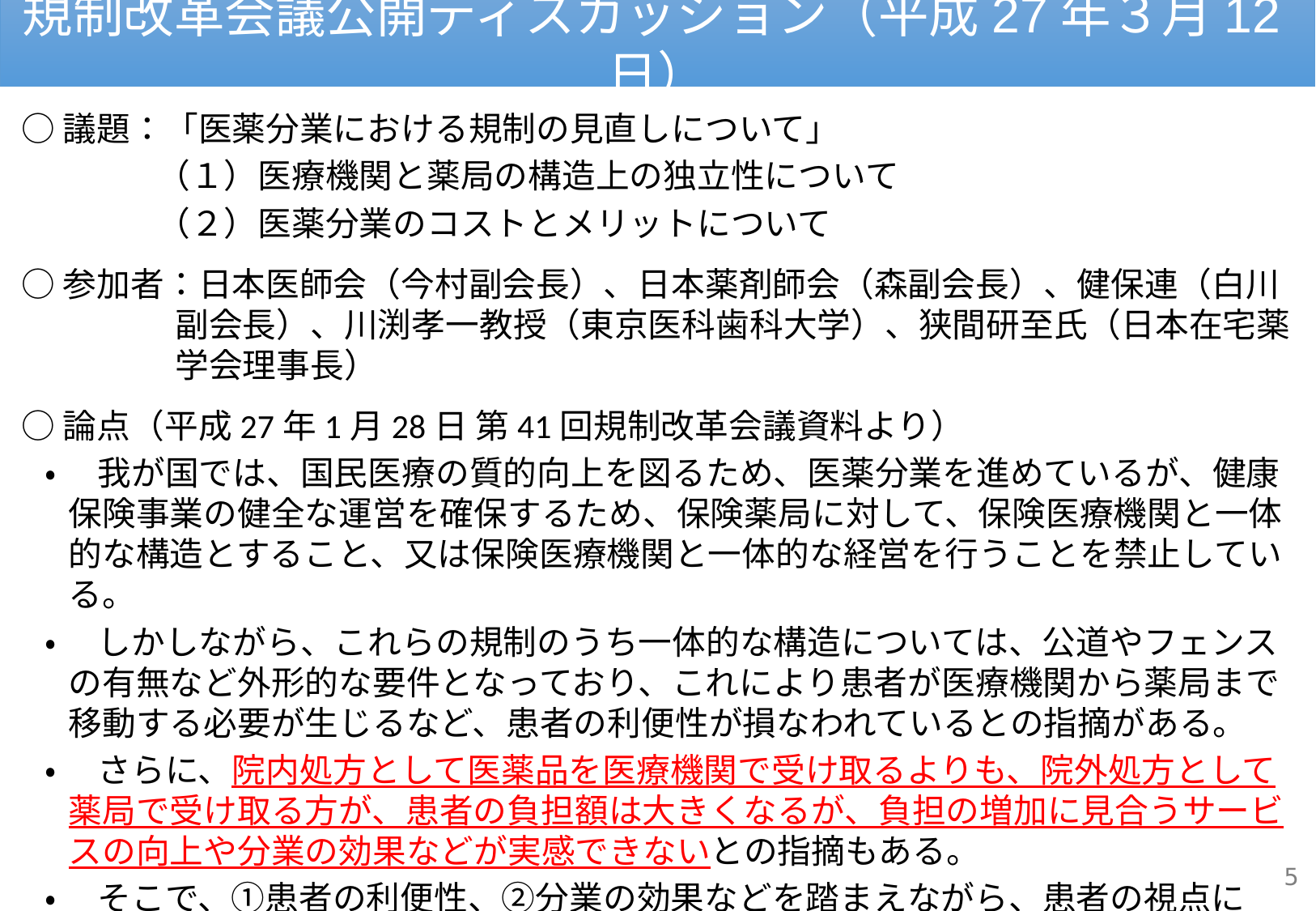

規制改革会議公開ディスカッション（平成27年３月12日）
○議題：「医薬分業における規制の見直しについて」
　　　　（１）医療機関と薬局の構造上の独立性について
　　　　（２）医薬分業のコストとメリットについて
○参加者：日本医師会（今村副会長）、日本薬剤師会（森副会長）、健保連（白川副会長）、川渕孝一教授（東京医科歯科大学）、狭間研至氏（日本在宅薬学会理事長）
○論点（平成27年1月28日 第41回規制改革会議資料より）
・ 　我が国では、国民医療の質的向上を図るため、医薬分業を進めているが、健康保険事業の健全な運営を確保するため、保険薬局に対して、保険医療機関と一体的な構造とすること、又は保険医療機関と一体的な経営を行うことを禁止している。
・ 　しかしながら、これらの規制のうち一体的な構造については、公道やフェンスの有無など外形的な要件となっており、これにより患者が医療機関から薬局まで移動する必要が生じるなど、患者の利便性が損なわれているとの指摘がある。
・　 さらに、院内処方として医薬品を医療機関で受け取るよりも、院外処方として薬局で受け取る方が、患者の負担額は大きくなるが、負担の増加に見合うサービスの向上や分業の効果などが実感できないとの指摘もある。
・ 　そこで、①患者の利便性、②分業の効果などを踏まえながら、患者の視点にたった規制の在り方などについて議論を行う。

5